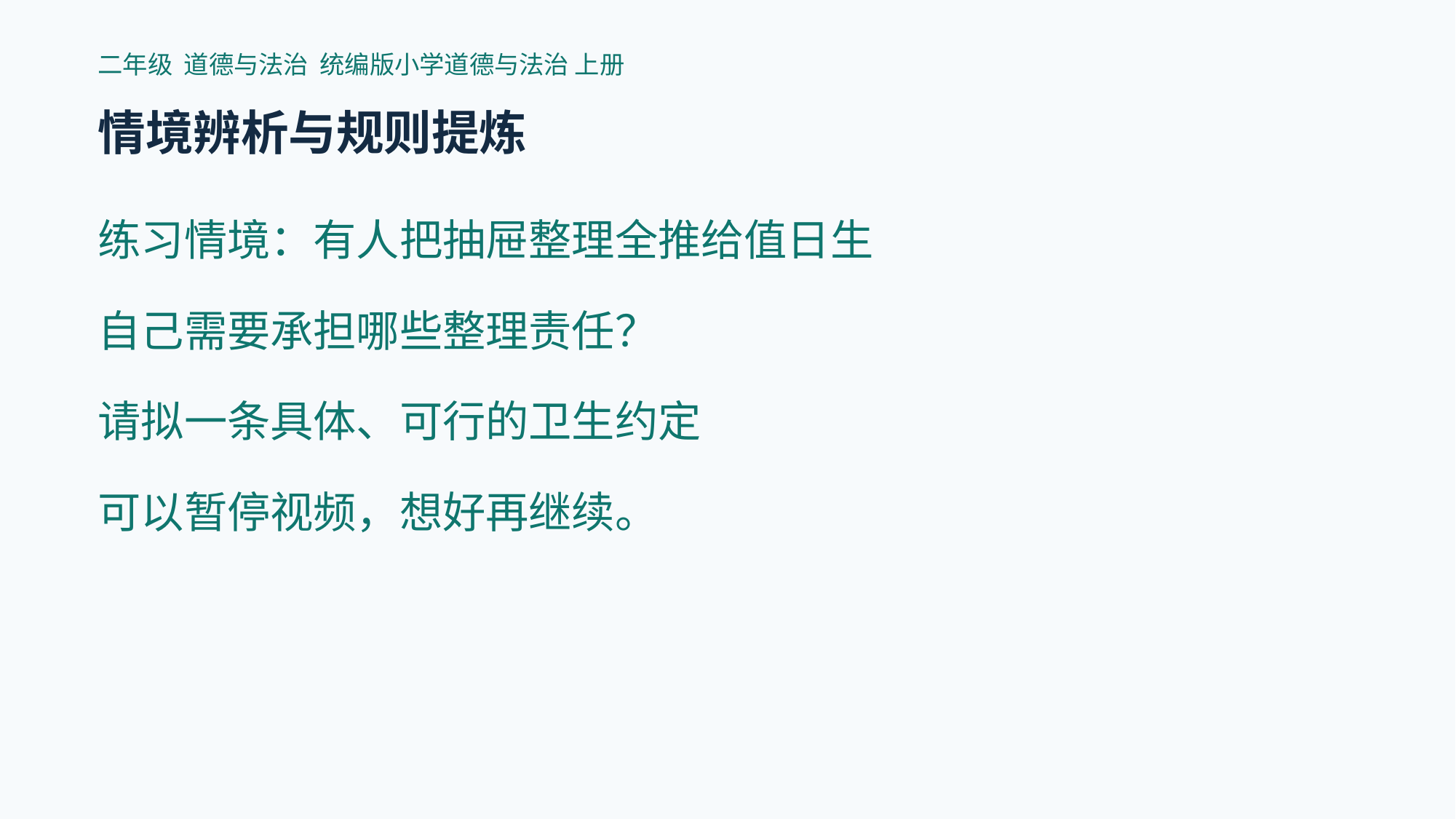

二年级  道德与法治  统编版小学道德与法治 上册
情境辨析与规则提炼
练习情境：有人把抽屉整理全推给值日生
自己需要承担哪些整理责任？
请拟一条具体、可行的卫生约定
可以暂停视频，想好再继续。